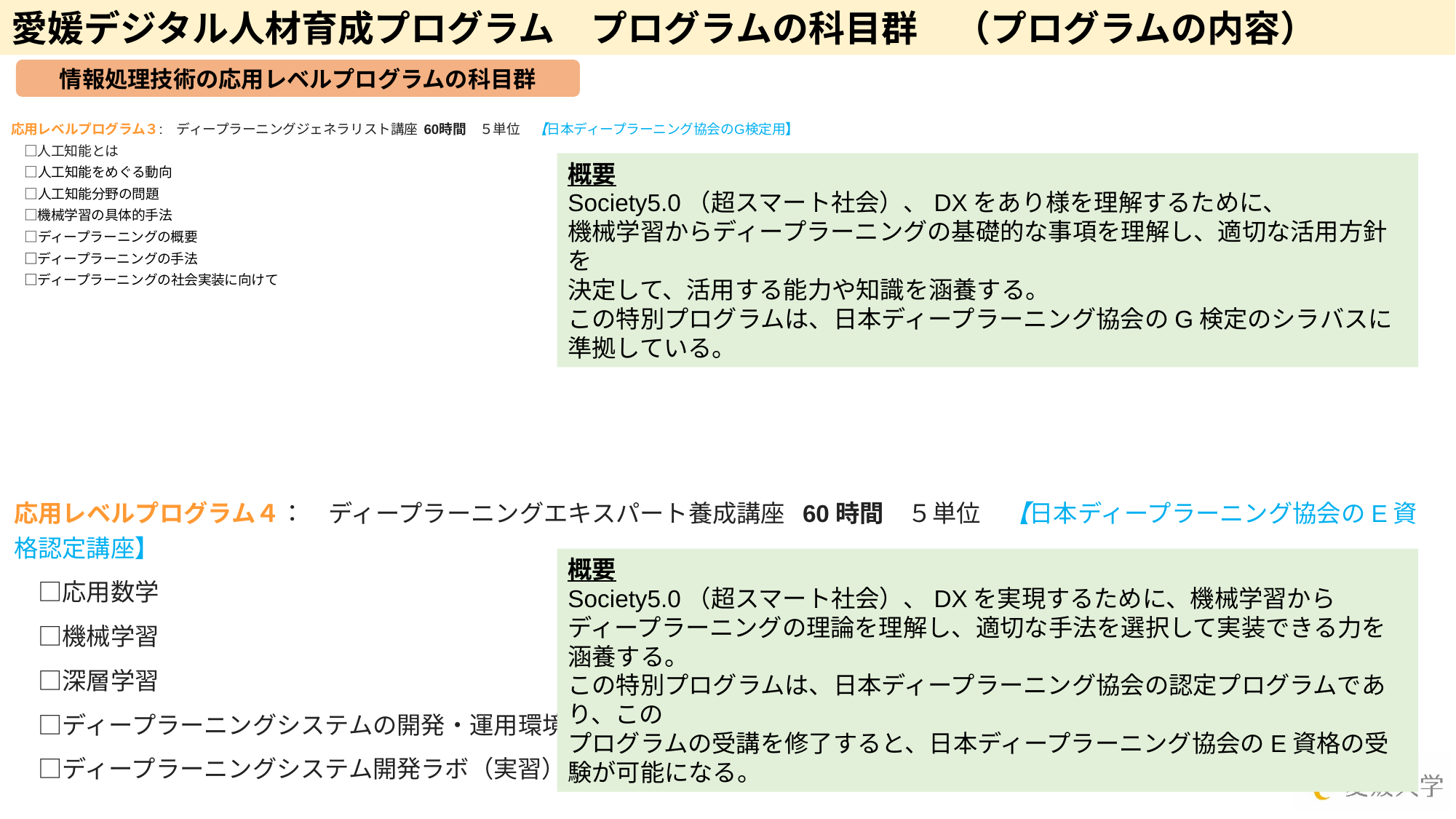

愛媛デジタル人材育成プログラム　プログラムの科目群　（プログラムの内容）
情報処理技術の応用レベルプログラムの科目群
応用レベルプログラム３:　ディープラーニングジェネラリスト講座  60時間　５単位　【日本ディープラーニング協会のG検定用】
　□人工知能とは
　□人工知能をめぐる動向
　□人工知能分野の問題
　□機械学習の具体的手法
　□ディープラーニングの概要
　□ディープラーニングの手法
　□ディープラーニングの社会実装に向けて

概要
Society5.0（超スマート社会）、DXをあり様を理解するために、
機械学習からディープラーニングの基礎的な事項を理解し、適切な活用方針を
決定して、活用する能力や知識を涵養する。
この特別プログラムは、日本ディープラーニング協会のG検定のシラバスに準拠している。
応用レベルプログラム４：　ディープラーニングエキスパート養成講座  60時間　５単位　【日本ディープラーニング協会のE資格認定講座】
　□応用数学
　□機械学習
　□深層学習
　□ディープラーニングシステムの開発・運用環境
　□ディープラーニングシステム開発ラボ（実習）
概要
Society5.0（超スマート社会）、DXを実現するために、機械学習から
ディープラーニングの理論を理解し、適切な手法を選択して実装できる力を涵養する。
この特別プログラムは、日本ディープラーニング協会の認定プログラムであり、この
プログラムの受講を修了すると、日本ディープラーニング協会のE資格の受験が可能になる。